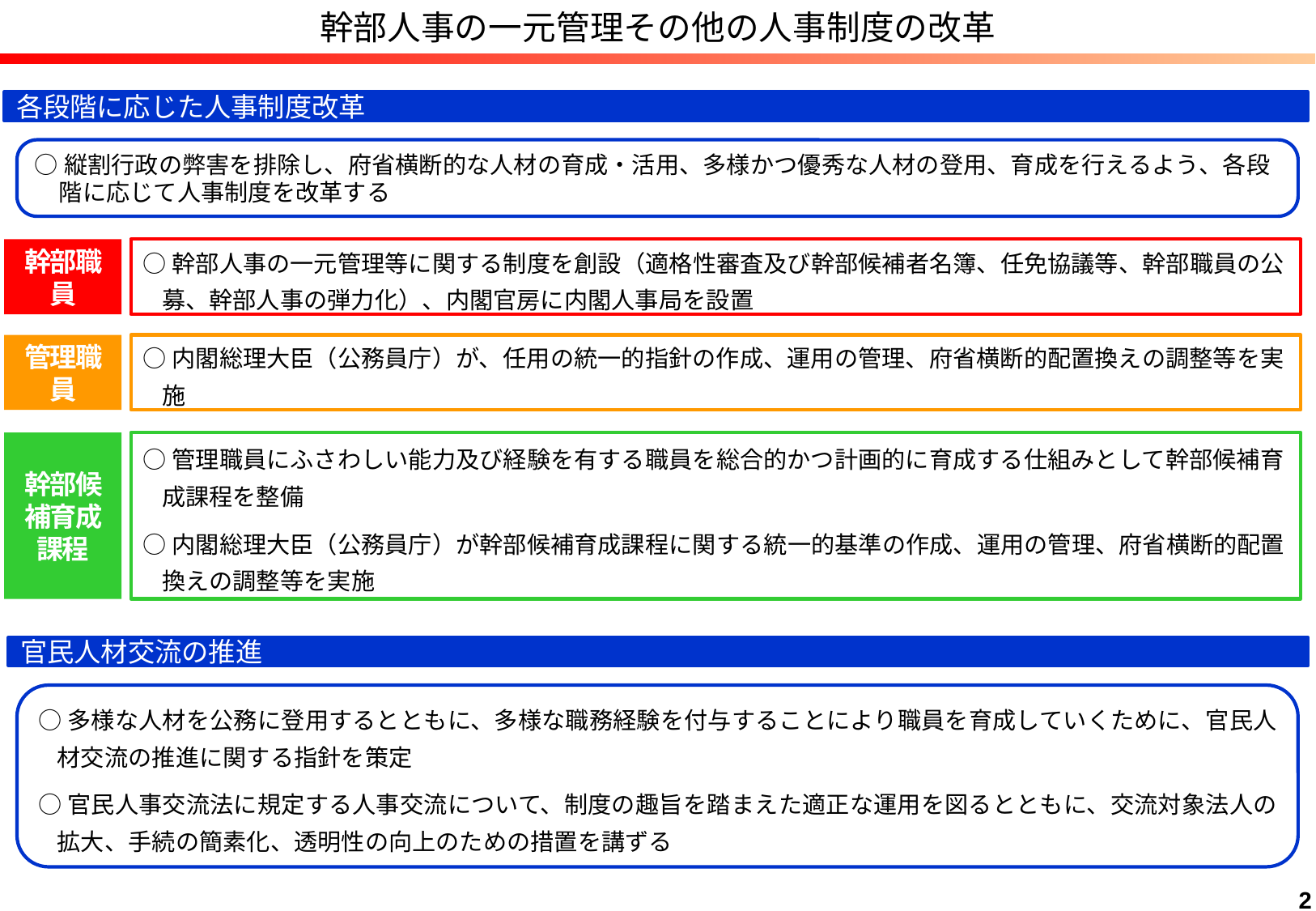

幹部人事の一元管理その他の人事制度の改革

各段階に応じた人事制度改革
○縦割行政の弊害を排除し、府省横断的な人材の育成・活用、多様かつ優秀な人材の登用、育成を行えるよう、各段階に応じて人事制度を改革する
幹部職員
○幹部人事の一元管理等に関する制度を創設（適格性審査及び幹部候補者名簿、任免協議等、幹部職員の公募、幹部人事の弾力化）、内閣官房に内閣人事局を設置
管理職員
○内閣総理大臣（公務員庁）が、任用の統一的指針の作成、運用の管理、府省横断的配置換えの調整等を実施
○管理職員にふさわしい能力及び経験を有する職員を総合的かつ計画的に育成する仕組みとして幹部候補育成課程を整備
○内閣総理大臣（公務員庁）が幹部候補育成課程に関する統一的基準の作成、運用の管理、府省横断的配置換えの調整等を実施
幹部候補育成課程
官民人材交流の推進
○多様な人材を公務に登用するとともに、多様な職務経験を付与することにより職員を育成していくために、官民人材交流の推進に関する指針を策定
○官民人事交流法に規定する人事交流について、制度の趣旨を踏まえた適正な運用を図るとともに、交流対象法人の拡大、手続の簡素化、透明性の向上のための措置を講ずる
2